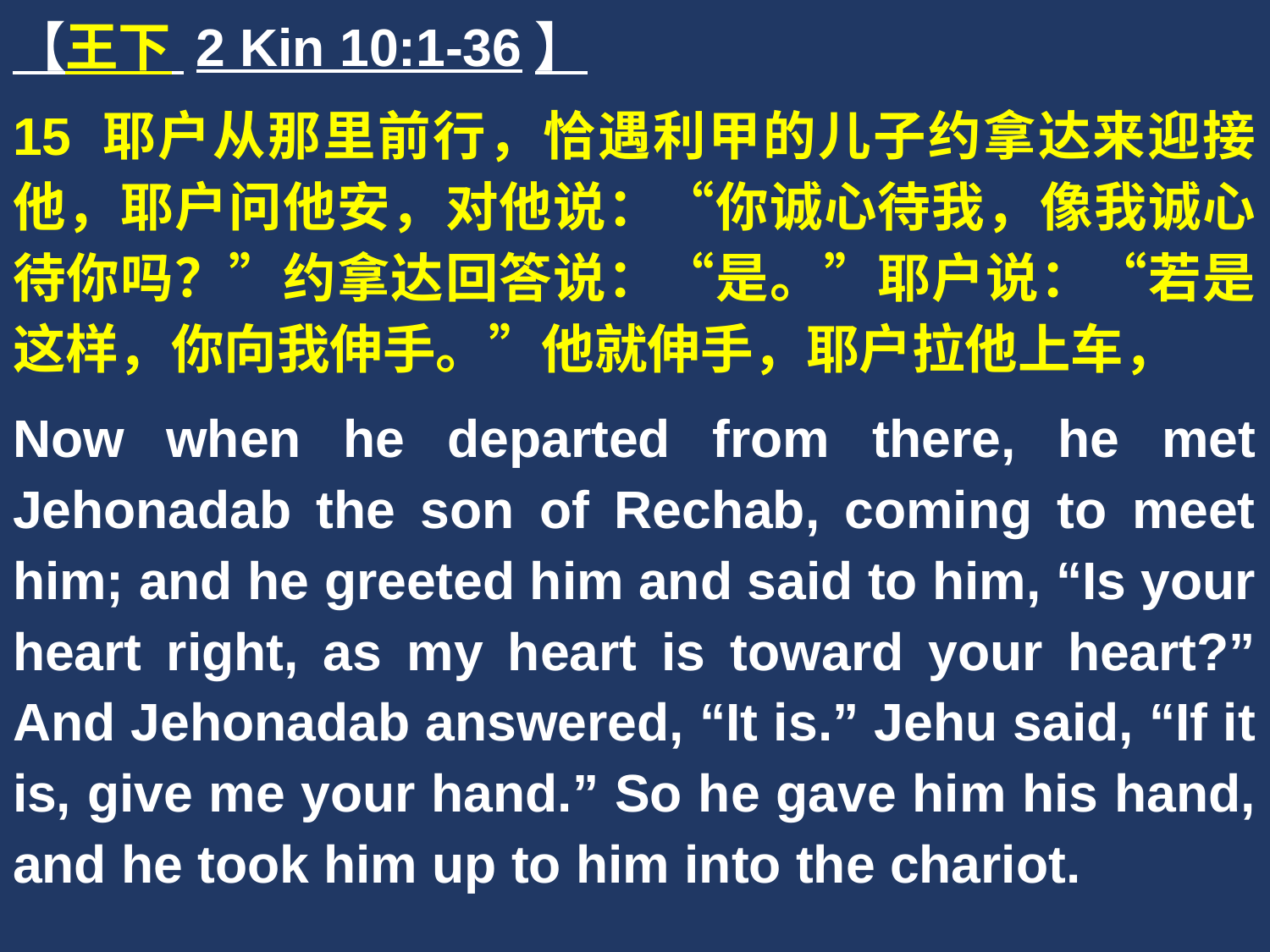

【王下 2 Kin 10:1-36】
15 耶户从那里前行，恰遇利甲的儿子约拿达来迎接他，耶户问他安，对他说：“你诚心待我，像我诚心待你吗？”约拿达回答说：“是。”耶户说：“若是这样，你向我伸手。”他就伸手，耶户拉他上车，
Now when he departed from there, he met Jehonadab the son of Rechab, coming to meet him; and he greeted him and said to him, “Is your heart right, as my heart is toward your heart?” And Jehonadab answered, “It is.” Jehu said, “If it is, give me your hand.” So he gave him his hand, and he took him up to him into the chariot.